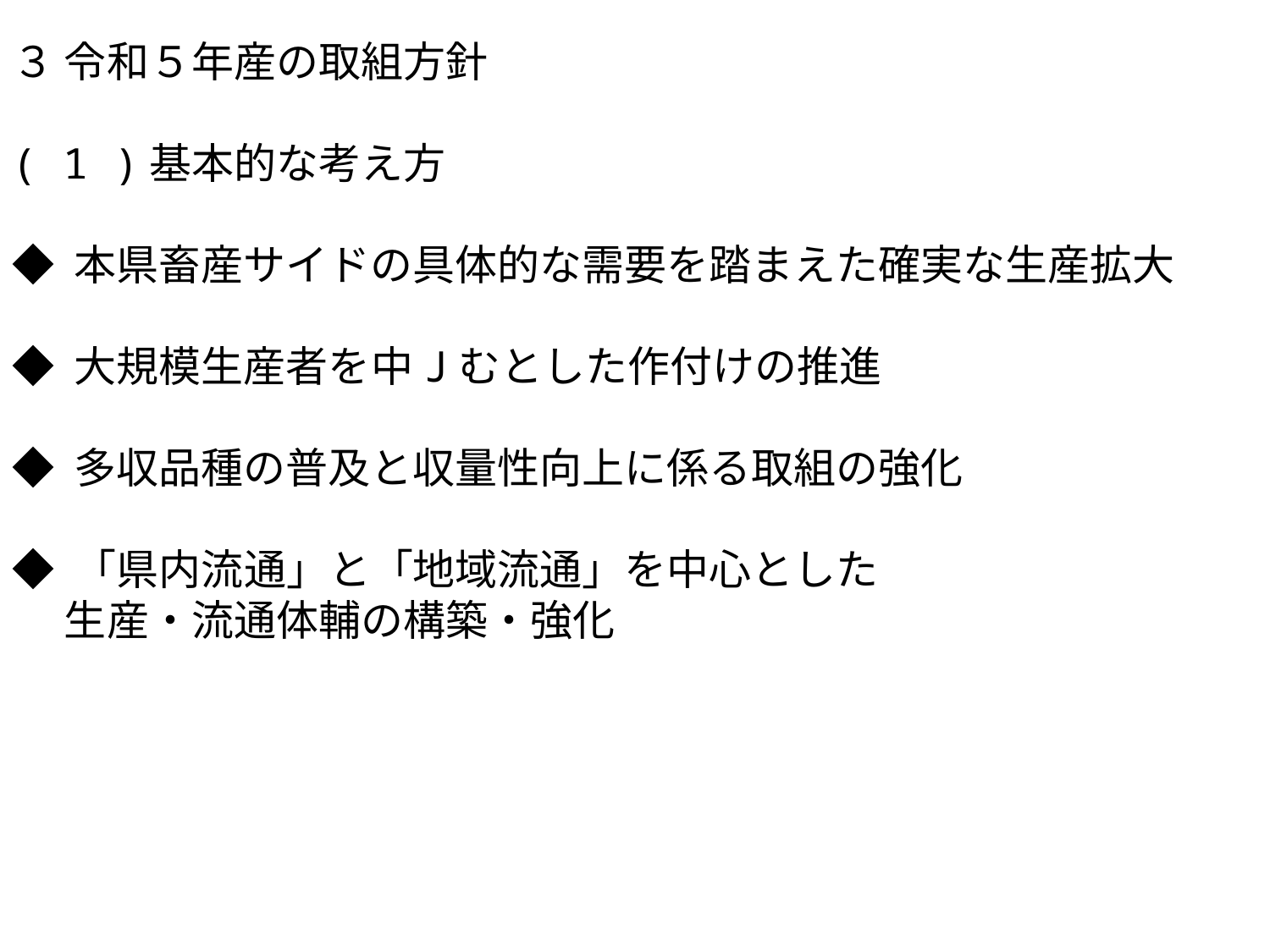

３ 令和５年産の取組方針

( 1 )基本的な考え方

◆ 本県畜産サイドの具体的な需要を踏まえた確実な生産拡大

◆ 大規模生産者を中Jむとした作付けの推進

◆ 多収品種の普及と収量性向上に係る取組の強化

◆ 「県内流通」と「地域流通」を中心とした
　 生産・流通体輔の構築・強化